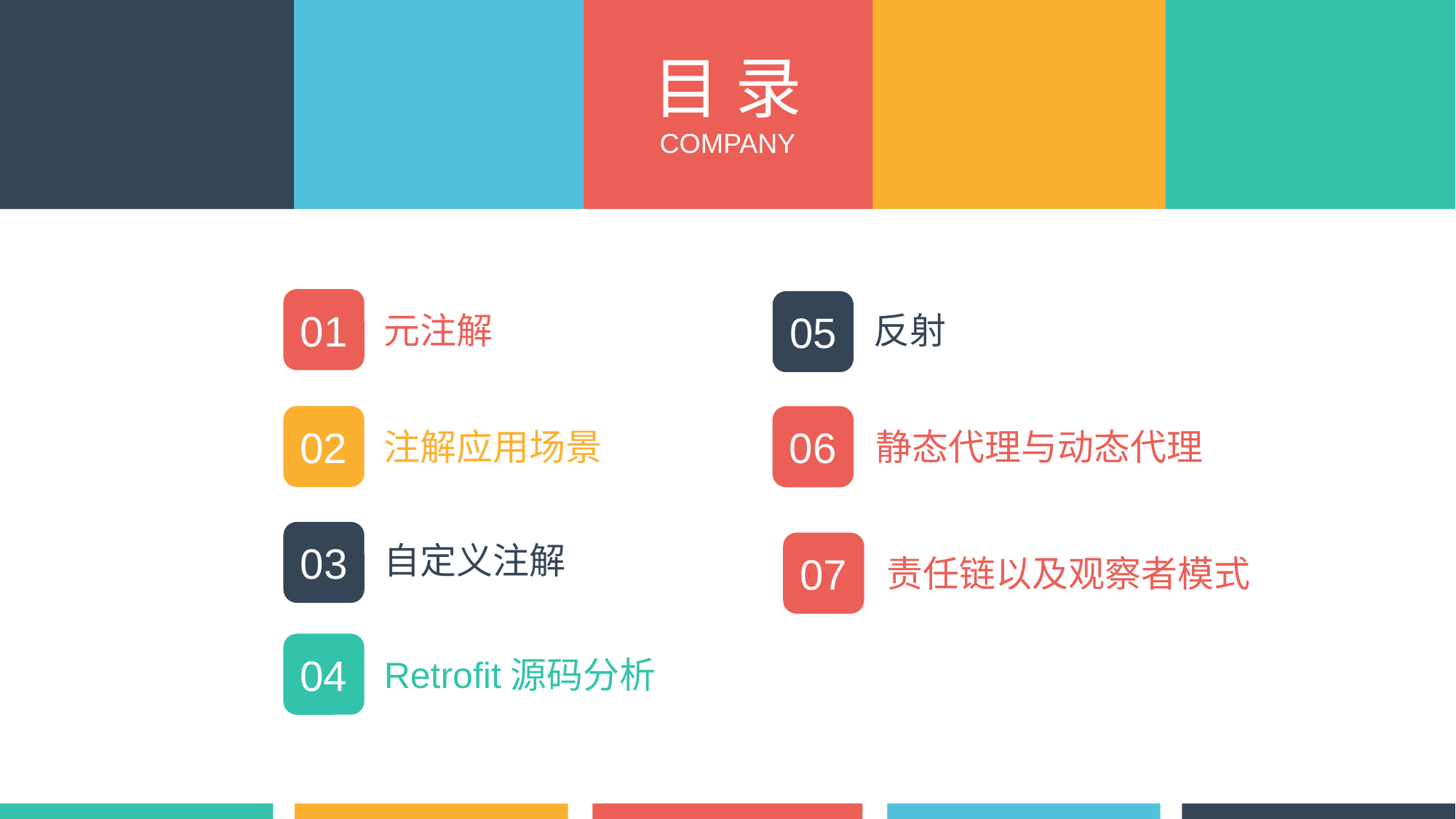

目 录
COMPANY
01
元注解
05
反射
02
注解应用场景
06
  静态代理与动态代理
03
自定义注解
07
  责任链以及观察者模式
04
Retrofit源码分析